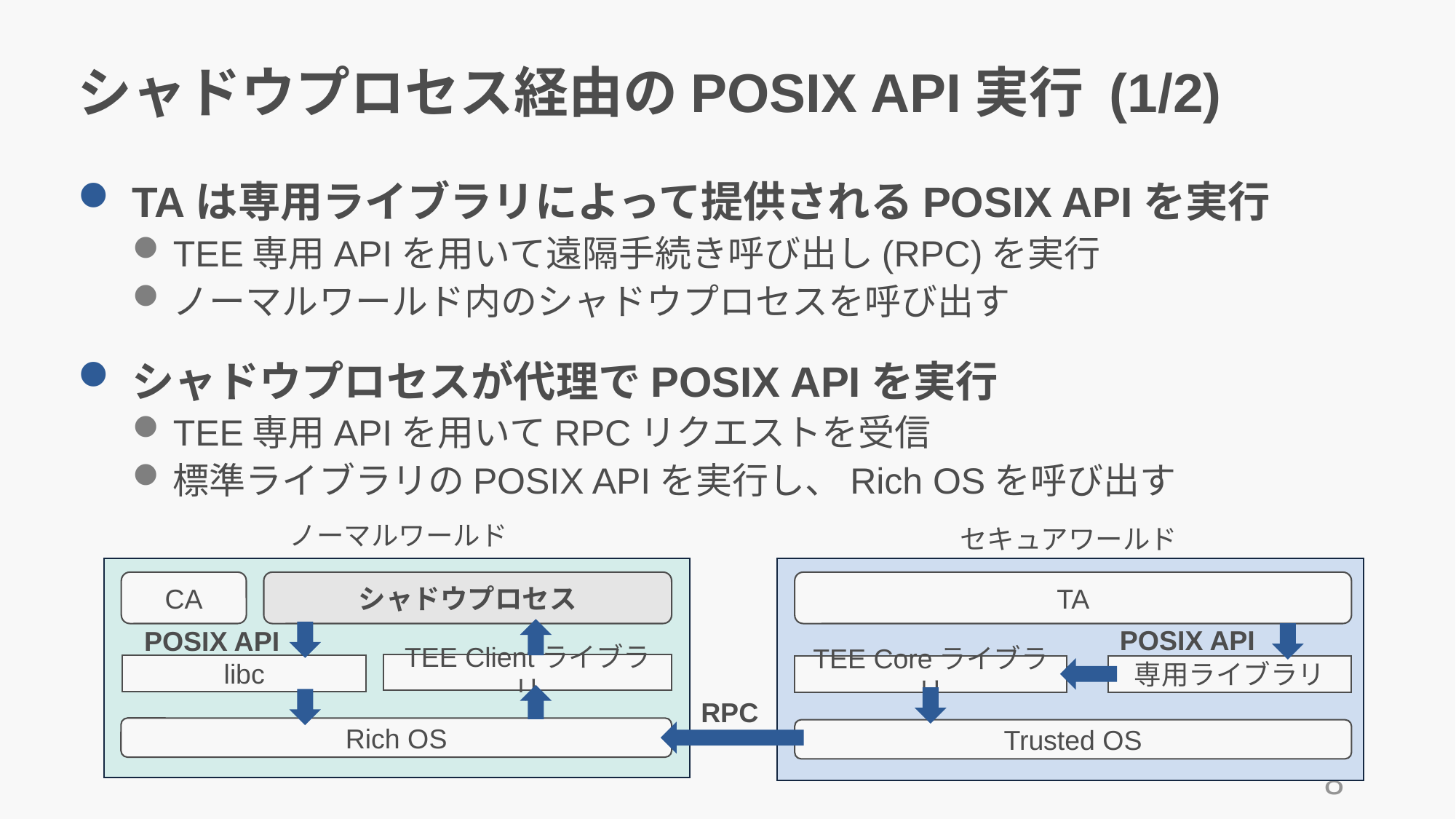

# シャドウプロセス経由のPOSIX API実行 (1/2)
TAは専用ライブラリによって提供されるPOSIX APIを実行
TEE専用APIを用いて遠隔手続き呼び出し(RPC)を実行
ノーマルワールド内のシャドウプロセスを呼び出す
シャドウプロセスが代理でPOSIX APIを実行
TEE専用APIを用いてRPCリクエストを受信
標準ライブラリのPOSIX APIを実行し、Rich OSを呼び出す

ノーマルワールド
セキュアワールド

TA
シャドウプロセス
CA
POSIX API
POSIX API

TEE Clientライブラリ
libc
TEE Coreライブラリ
専用ライブラリ

RPC

Rich OS
Trusted OS